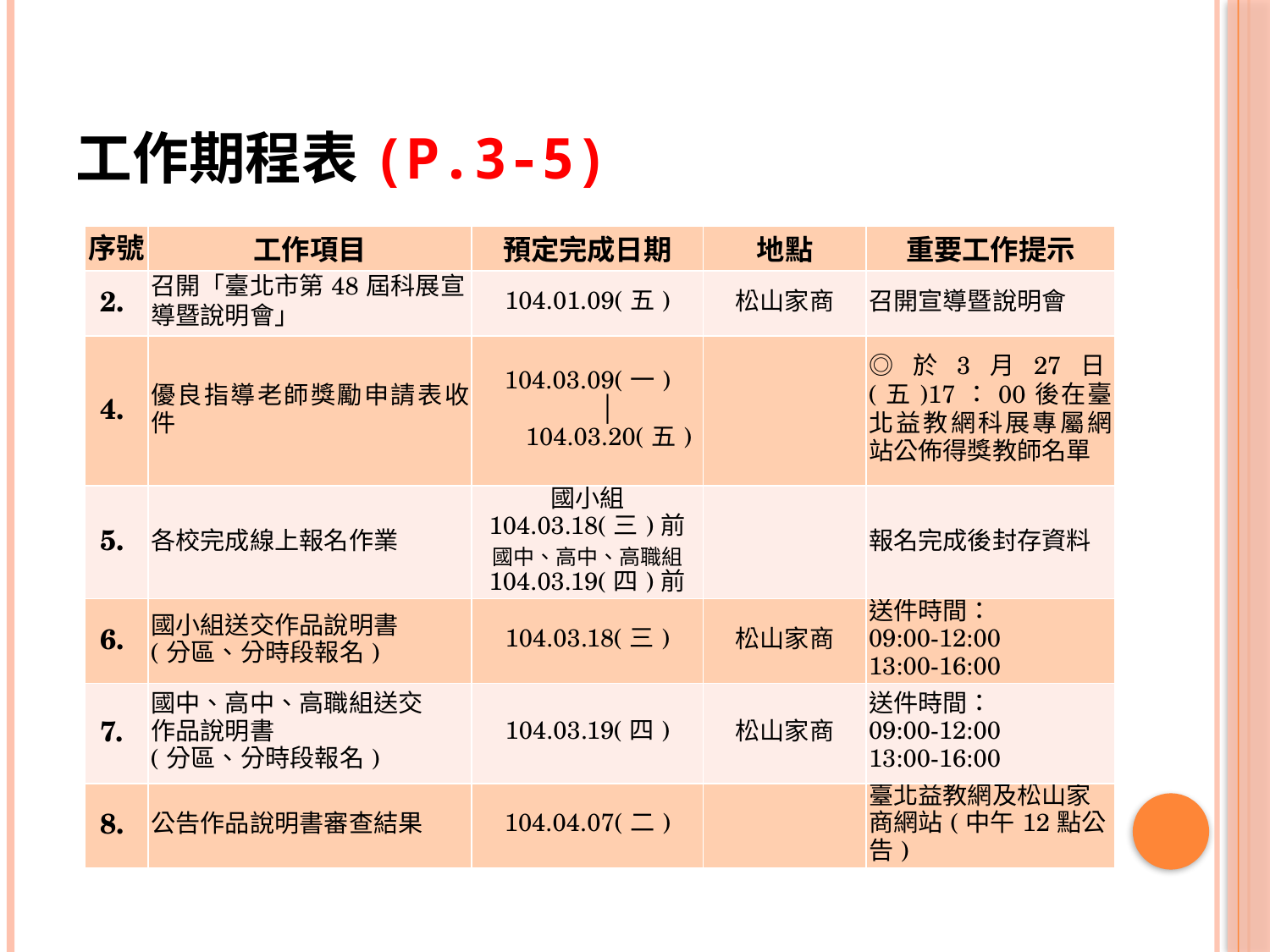

# 工作期程表(P.3-5)
| 序號 | 工作項目 | 預定完成日期 | 地點 | 重要工作提示 |
| --- | --- | --- | --- | --- |
| 2. | 召開「臺北市第48屆科展宣導暨說明會」 | 104.01.09(五) | 松山家商 | 召開宣導暨說明會 |
| --- | --- | --- | --- | --- |
| 4. | 優良指導老師獎勵申請表收件 | 104.03.09(一) │ 104.03.20(五) |  | ◎於3月27日(五)17：00後在臺北益教網科展專屬網站公佈得獎教師名單 |
| --- | --- | --- | --- | --- |
| 5. | 各校完成線上報名作業 | 國小組 104.03.18(三)前 國中、高中、高職組 104.03.19(四)前 |  | 報名完成後封存資料 |
| 6. | 國小組送交作品說明書 (分區、分時段報名) | 104.03.18(三) | 松山家商 | 送件時間： 09:00-12:00 13:00-16:00 |
| 7. | 國中、高中、高職組送交 作品說明書 (分區、分時段報名) | 104.03.19(四) | 松山家商 | 送件時間： 09:00-12:00 13:00-16:00 |
| 8. | 公告作品說明書審查結果 | 104.04.07(二) |  | 臺北益教網及松山家商網站(中午12點公告) |